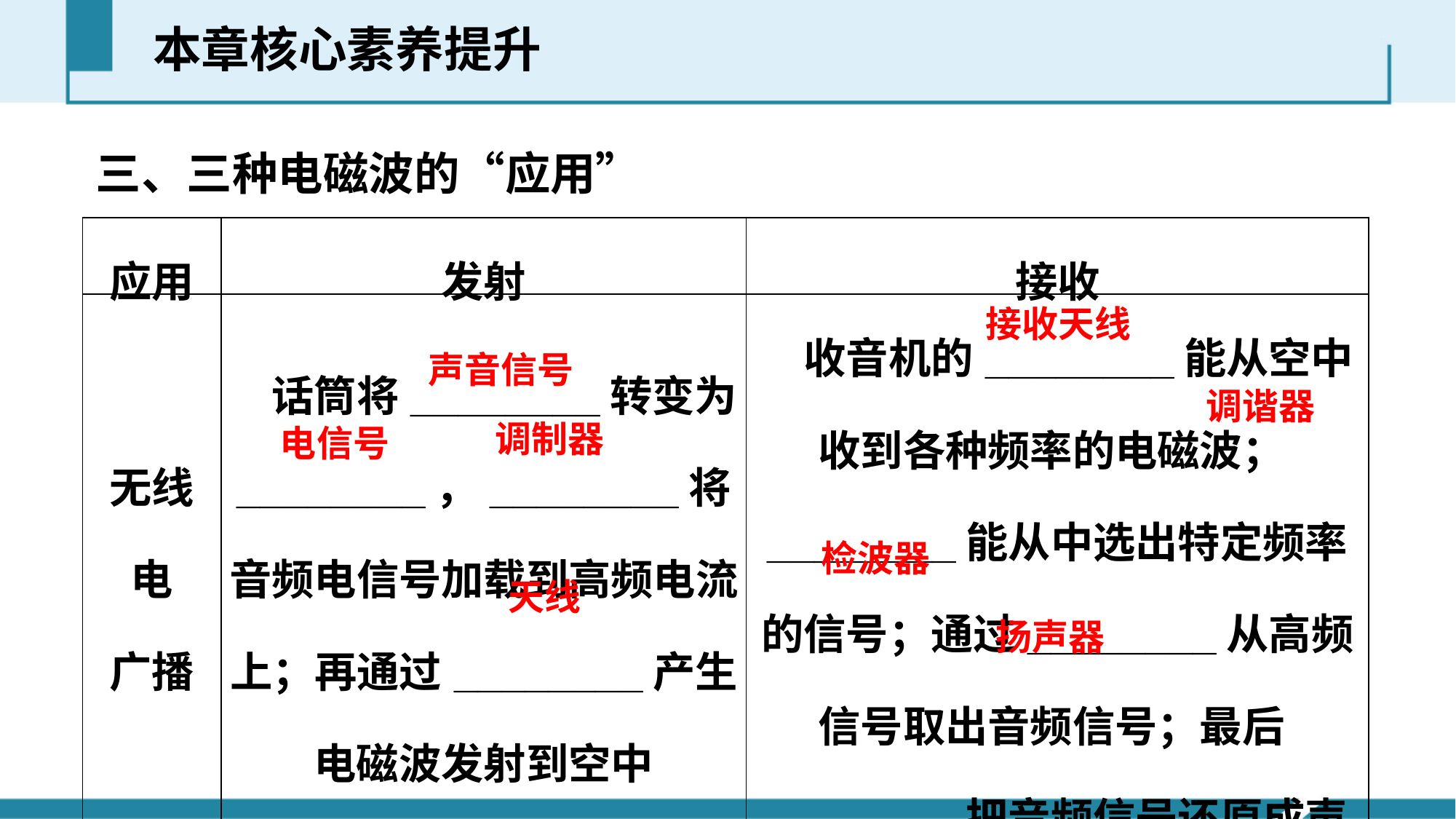

本章核心素养提升
三、三种电磁波的“应用”
| 应用 | 发射 | 接收 |
| --- | --- | --- |
| 无线电 广播 | 话筒将\_\_\_\_\_\_\_\_转变为\_\_\_\_\_\_\_\_，\_\_\_\_\_\_\_\_将音频电信号加载到高频电流上；再通过\_\_\_\_\_\_\_\_产生电磁波发射到空中 | 收音机的\_\_\_\_\_\_\_\_能从空中收到各种频率的电磁波；\_\_\_\_\_\_\_\_能从中选出特定频率的信号；通过\_\_\_\_\_\_\_\_从高频信号取出音频信号；最后\_\_\_\_\_\_\_\_把音频信号还原成声音 |
接收天线
声音信号
调谐器
调制器
电信号
检波器
天线
扬声器